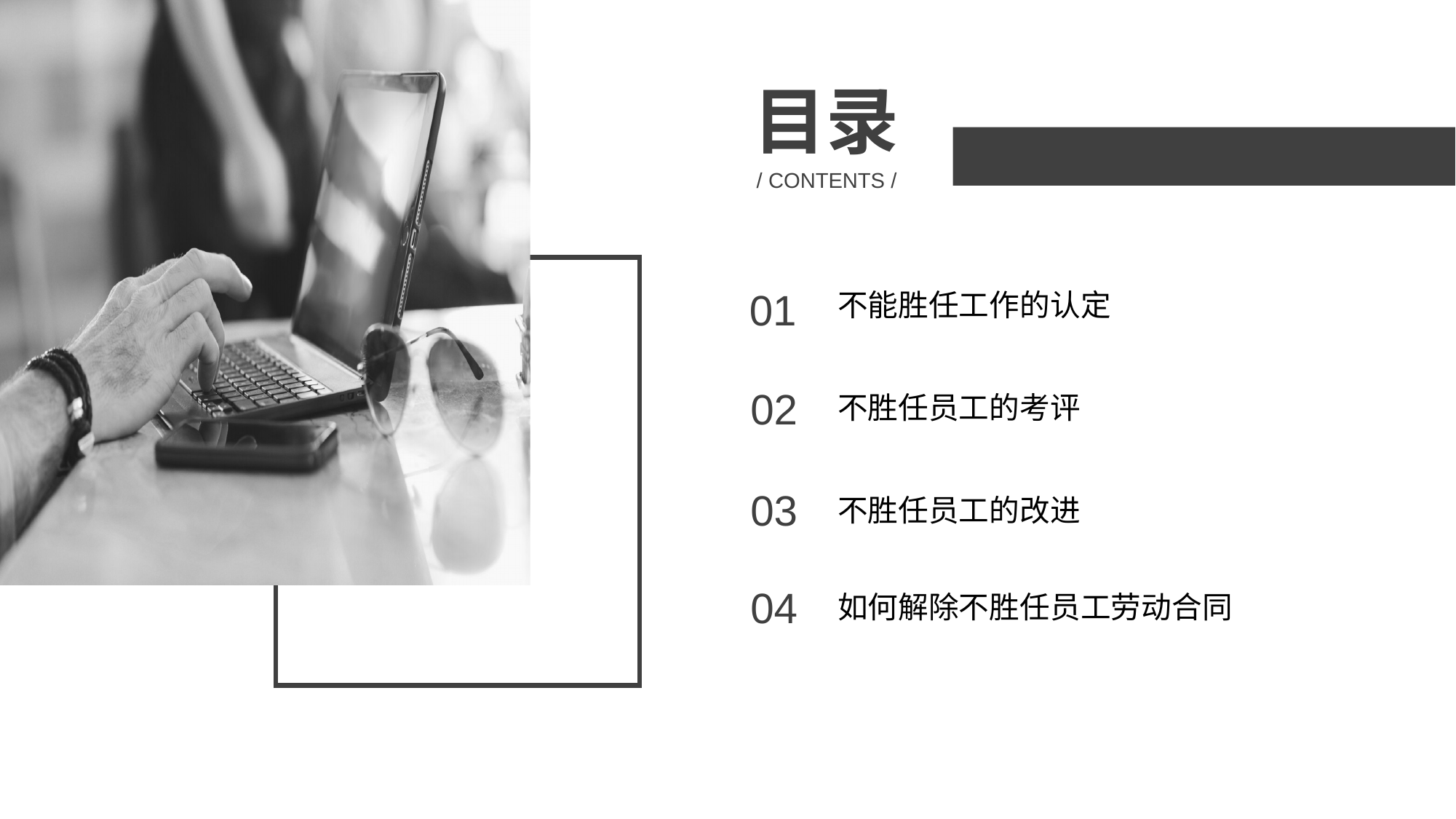

目录
/ CONTENTS /

01
不能胜任工作的认定
02
不胜任员工的考评
03
不胜任员工的改进
04
如何解除不胜任员工劳动合同